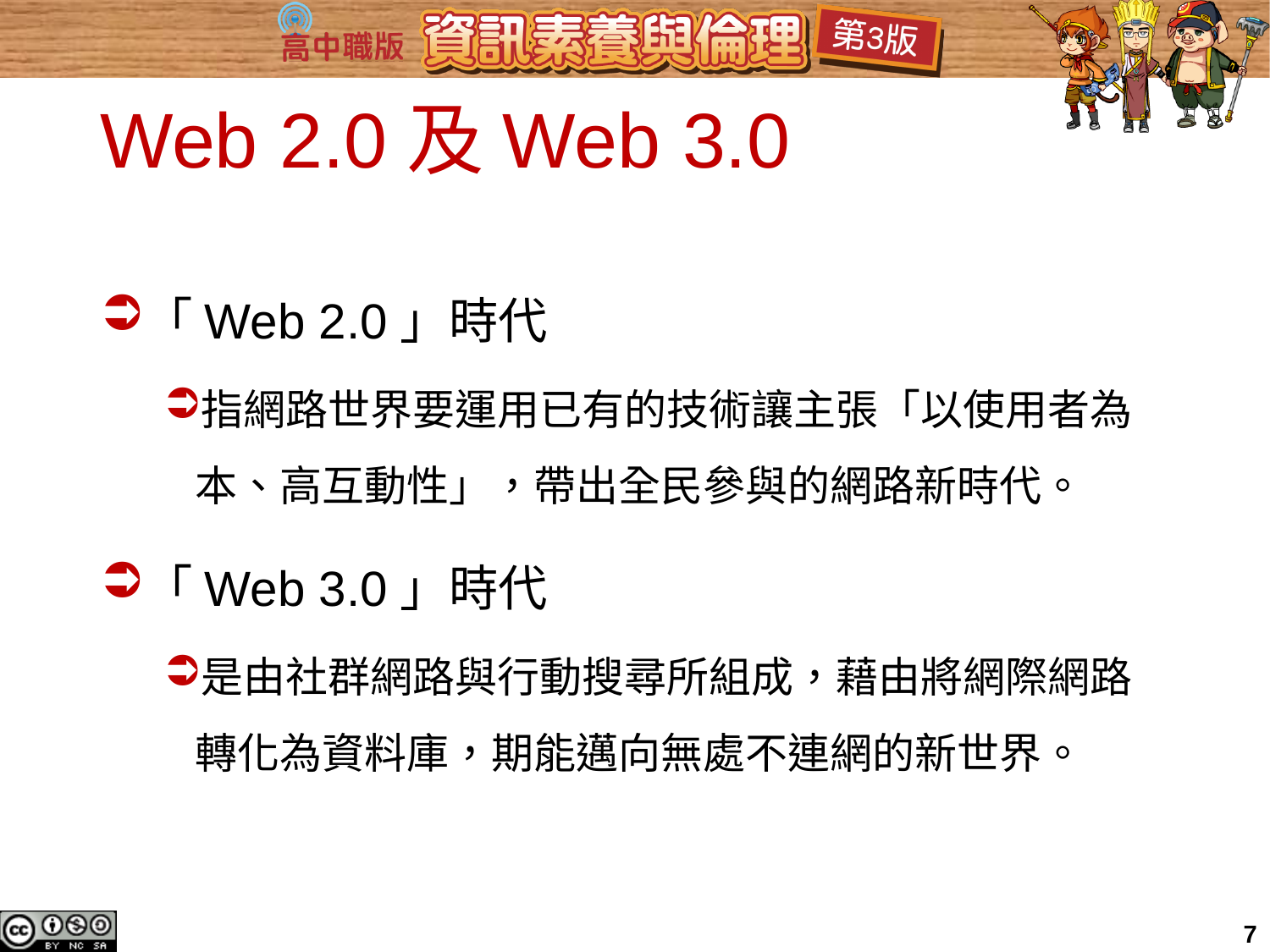

# Web 2.0及Web 3.0
「Web 2.0」時代
指網路世界要運用已有的技術讓主張「以使用者為本、高互動性」，帶出全民參與的網路新時代。
「Web 3.0」時代
是由社群網路與行動搜尋所組成，藉由將網際網路轉化為資料庫，期能邁向無處不連網的新世界。
7